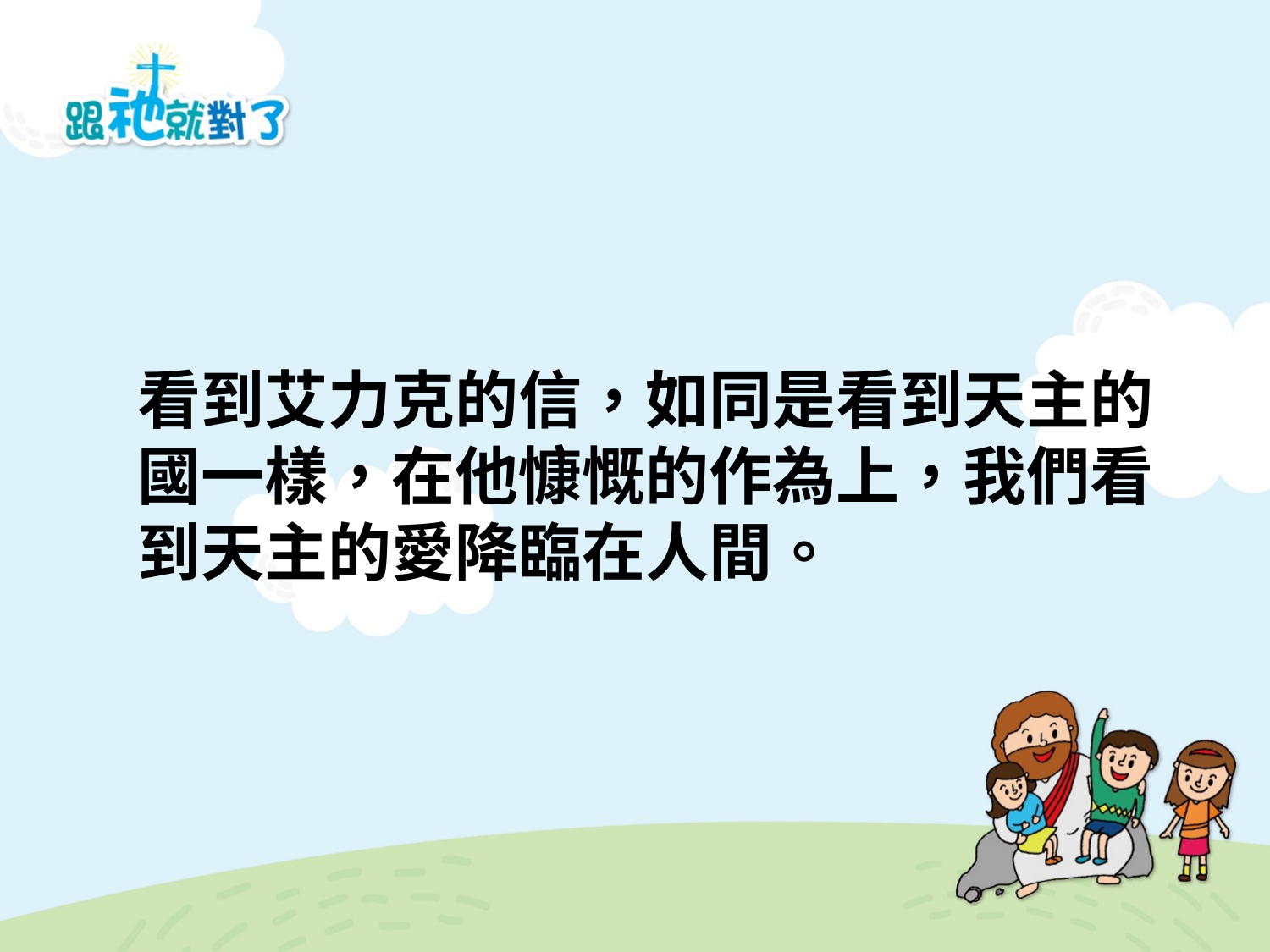

看到艾力克的信，如同是看到天主的國一樣，在他慷慨的作為上，我們看到天主的愛降臨在人間。